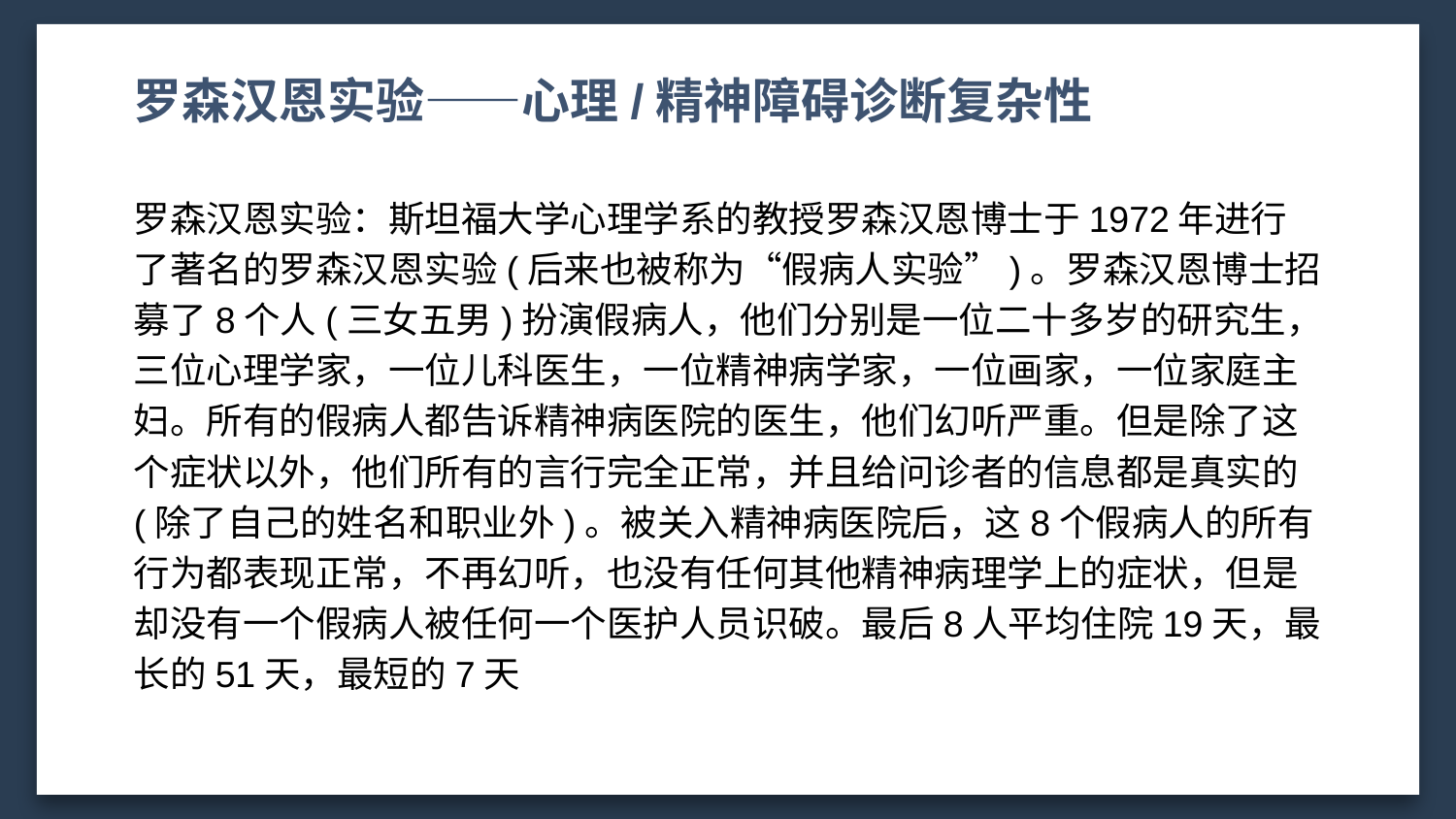

罗森汉恩实验——心理/精神障碍诊断复杂性
罗森汉恩实验：斯坦福大学心理学系的教授罗森汉恩博士于1972年进行了著名的罗森汉恩实验(后来也被称为“假病人实验”)。罗森汉恩博士招募了8个人(三女五男)扮演假病人，他们分别是一位二十多岁的研究生，三位心理学家，一位儿科医生，一位精神病学家，一位画家，一位家庭主妇。所有的假病人都告诉精神病医院的医生，他们幻听严重。但是除了这个症状以外，他们所有的言行完全正常，并且给问诊者的信息都是真实的(除了自己的姓名和职业外)。被关入精神病医院后，这8个假病人的所有行为都表现正常，不再幻听，也没有任何其他精神病理学上的症状，但是却没有一个假病人被任何一个医护人员识破。最后8人平均住院19天，最长的51天，最短的7天